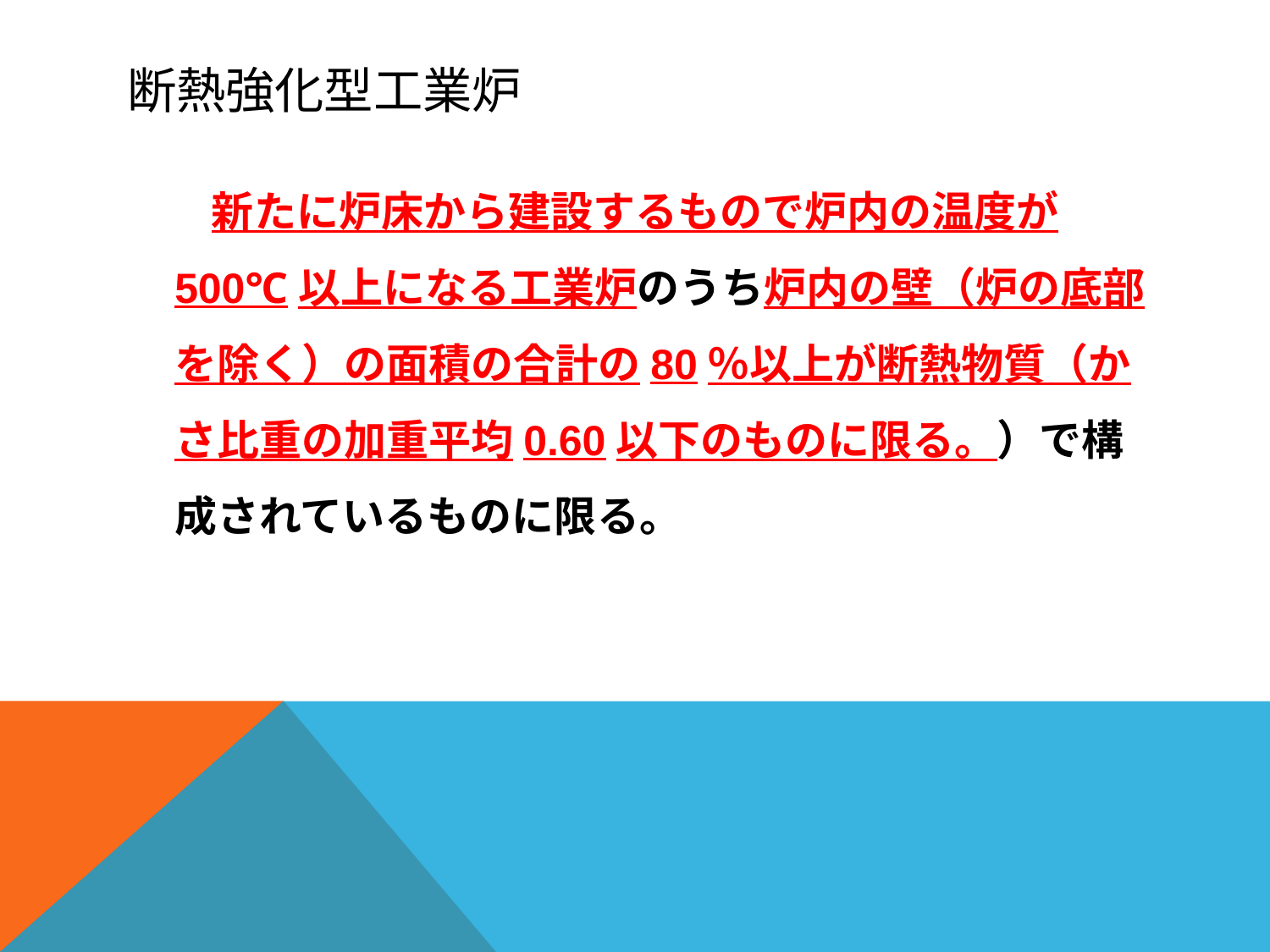

# 断熱強化型工業炉
　　新たに炉床から建設するもので炉内の温度が500℃以上になる工業炉のうち炉内の壁（炉の底部を除く）の面積の合計の80％以上が断熱物質（かさ比重の加重平均0.60以下のものに限る。）で構成されているものに限る。